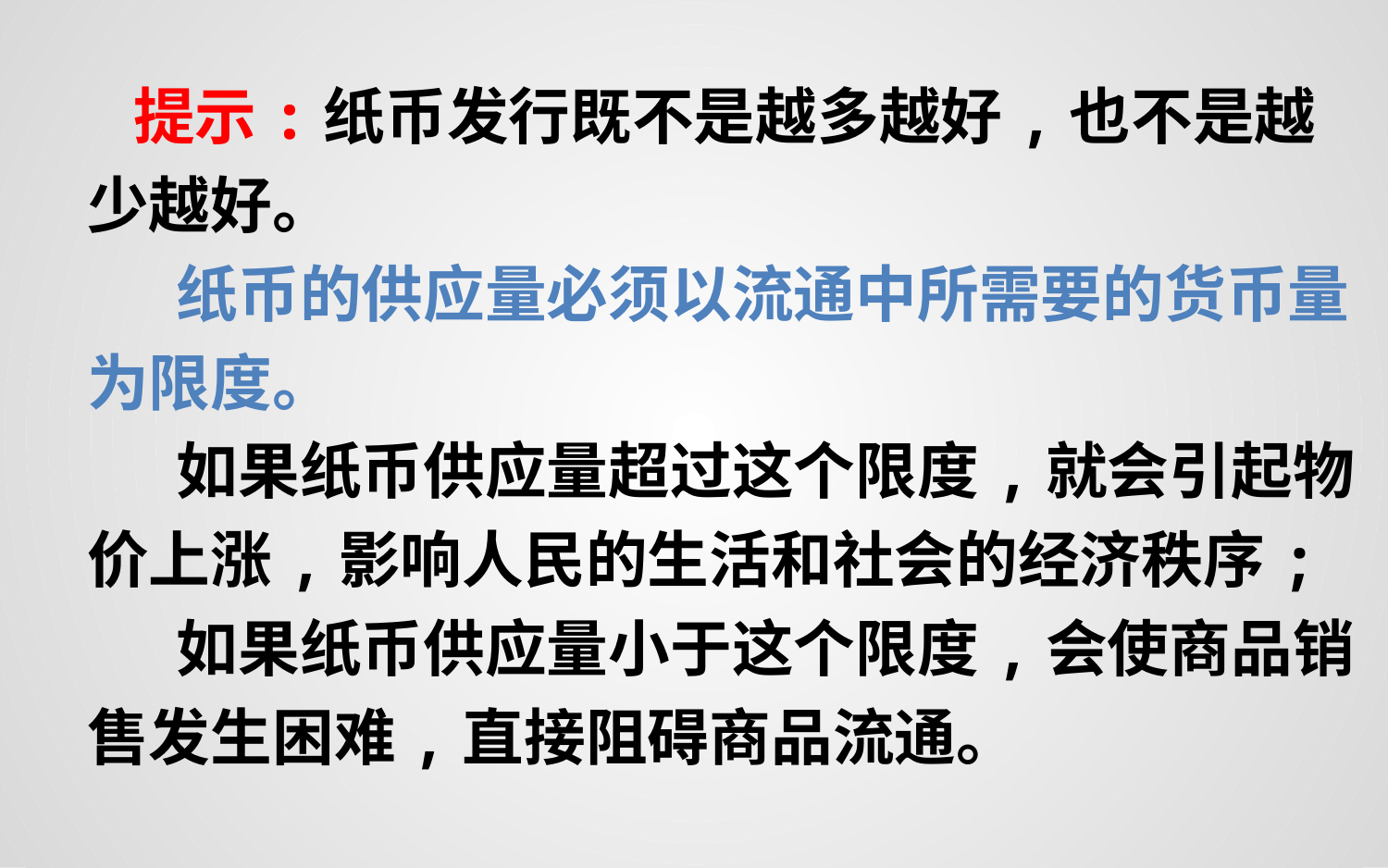

提示:纸币发行既不是越多越好,也不是越少越好。
  纸币的供应量必须以流通中所需要的货币量为限度。
  如果纸币供应量超过这个限度,就会引起物价上涨,影响人民的生活和社会的经济秩序;
  如果纸币供应量小于这个限度,会使商品销售发生困难,直接阻碍商品流通。